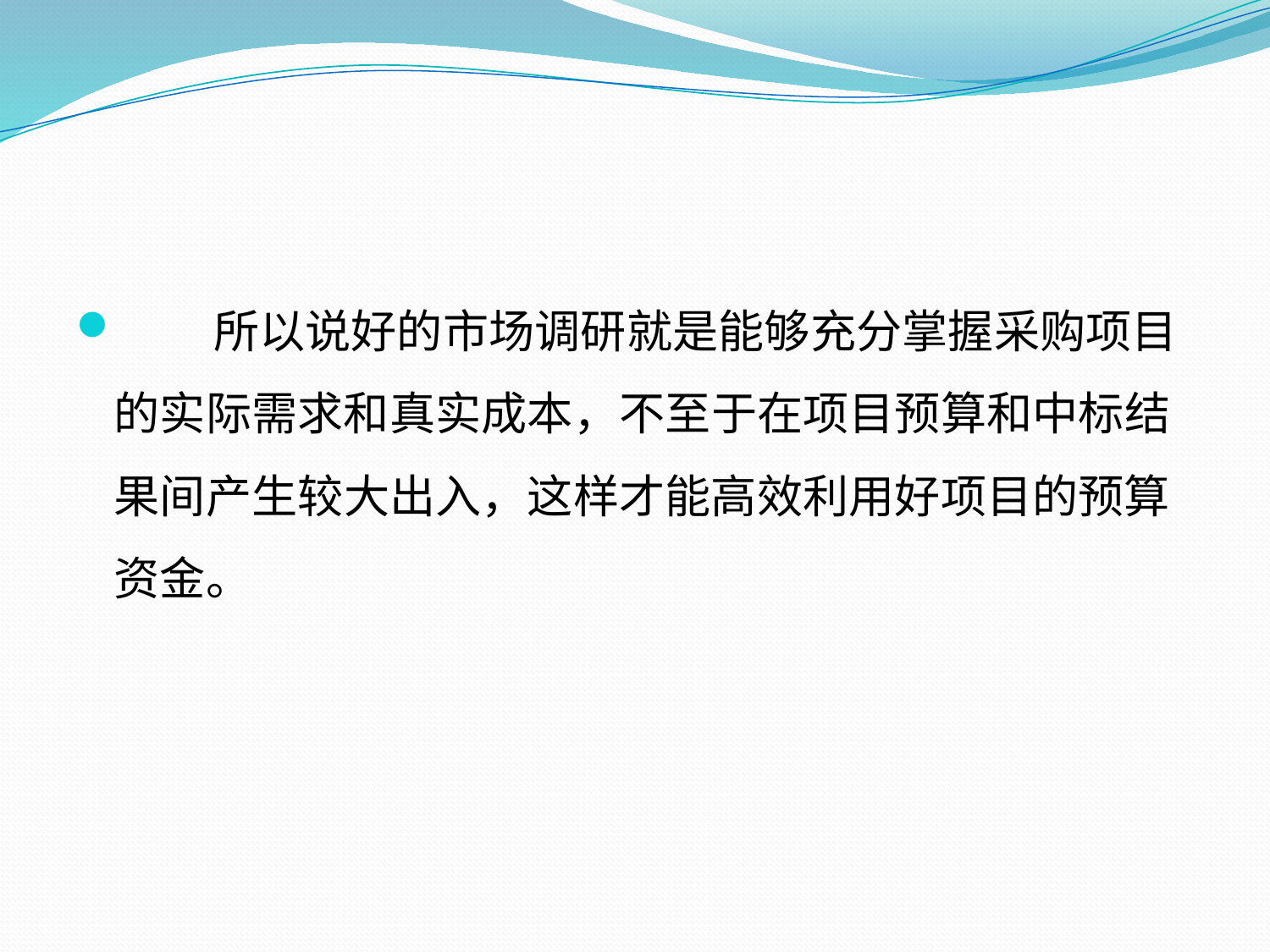

#
        所以说好的市场调研就是能够充分掌握采购项目的实际需求和真实成本，不至于在项目预算和中标结果间产生较大出入，这样才能高效利用好项目的预算资金。